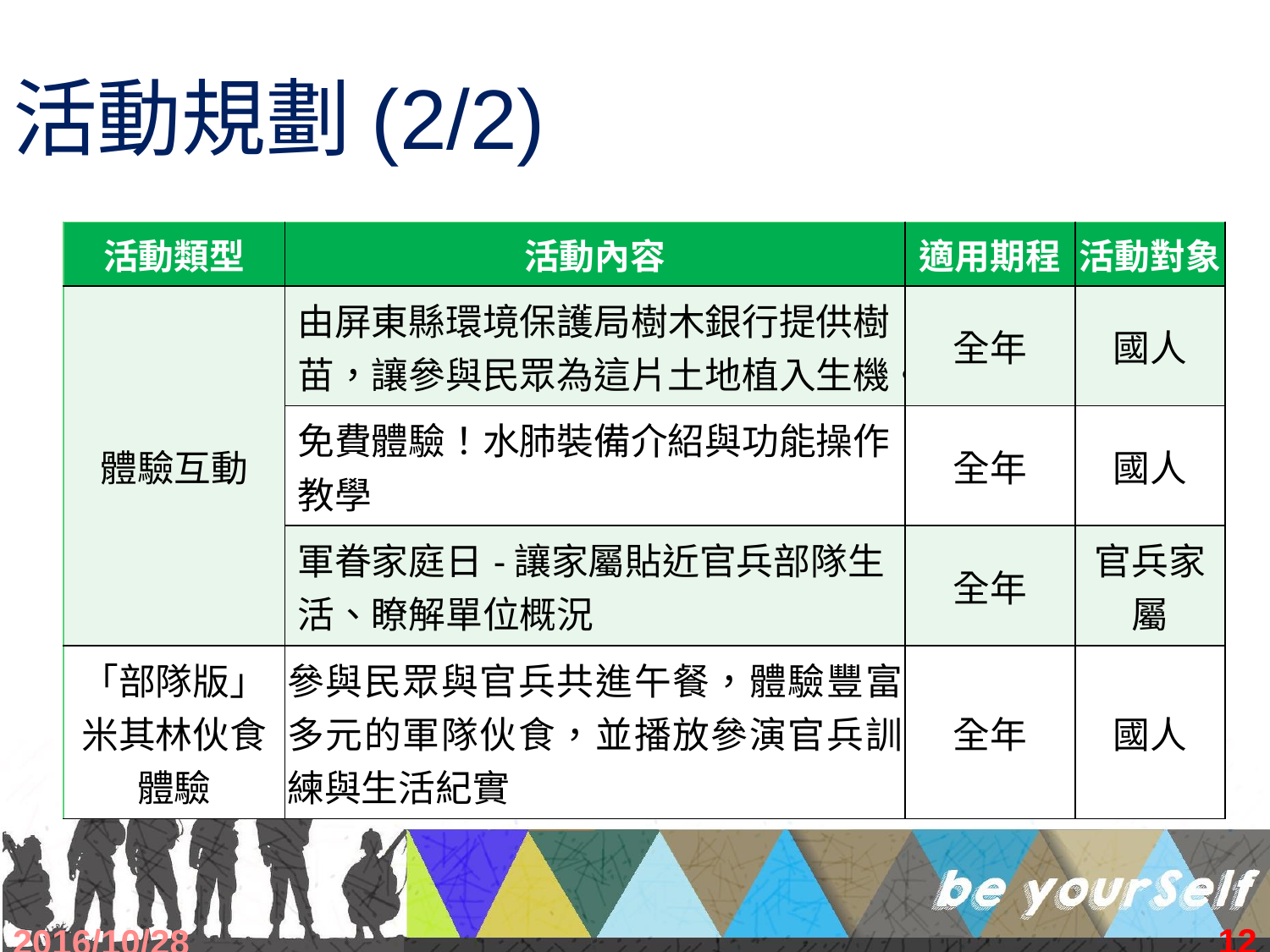

# 活動規劃(2/2)
| 活動類型 | 活動內容 | 適用期程 | 活動對象 |
| --- | --- | --- | --- |
| 體驗互動 | 由屏東縣環境保護局樹木銀行提供樹苗，讓參與民眾為這片土地植入生機。 | 全年 | 國人 |
|  | 免費體驗！水肺裝備介紹與功能操作教學 | 全年 | 國人 |
|  | 軍眷家庭日-讓家屬貼近官兵部隊生活、瞭解單位概況 | 全年 | 官兵家屬 |
| 「部隊版」米其林伙食體驗 | 參與民眾與官兵共進午餐，體驗豐富多元的軍隊伙食，並播放參演官兵訓練與生活紀實 | 全年 | 國人 |
12
2016/10/28